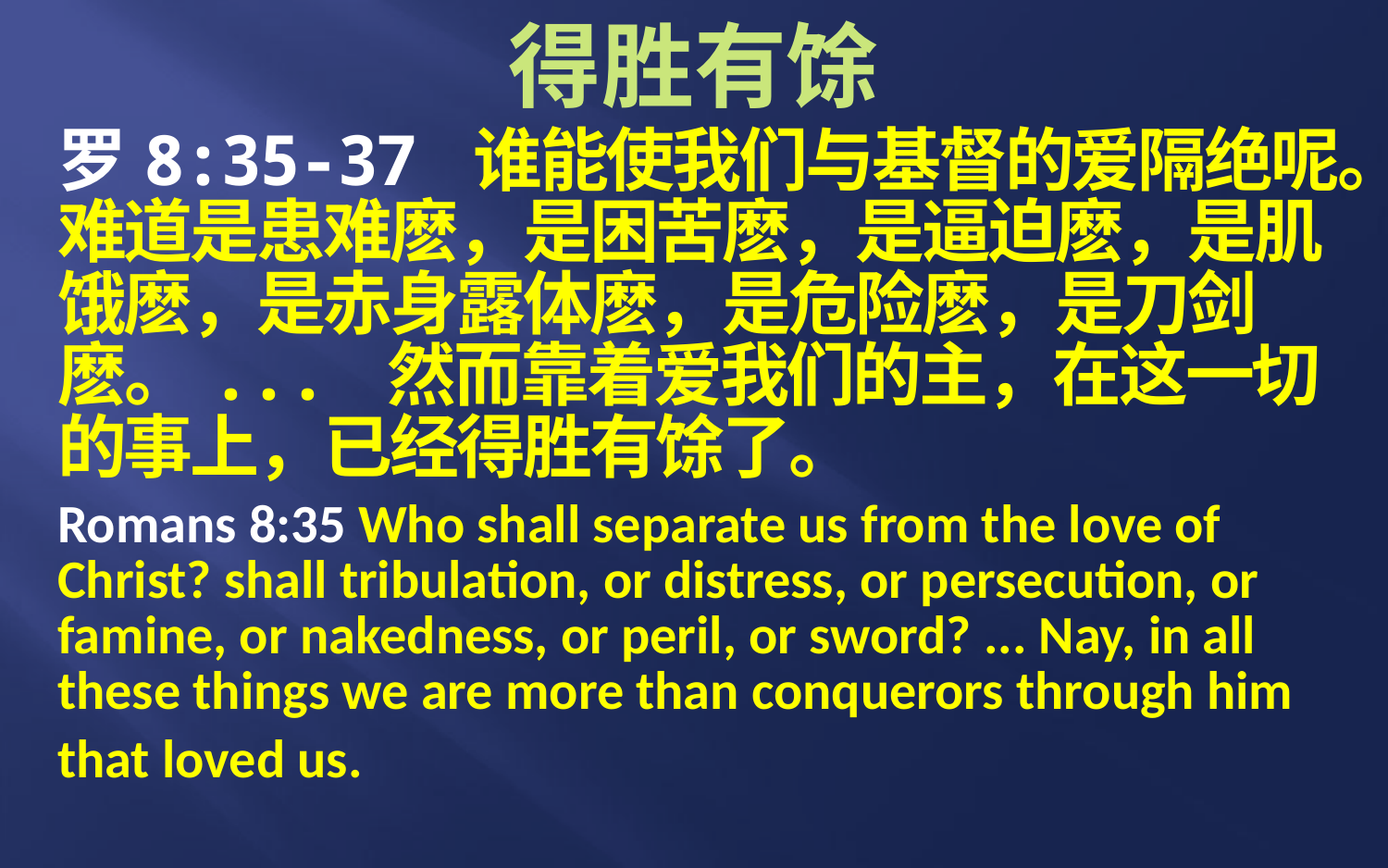

# 得胜有馀
罗8:35-37 谁能使我们与基督的爱隔绝呢。难道是患难麽，是困苦麽，是逼迫麽，是肌饿麽，是赤身露体麽，是危险麽，是刀剑麽。... 然而靠着爱我们的主，在这一切的事上，已经得胜有馀了。
Romans 8:35 Who shall separate us from the love of Christ? shall tribulation, or distress, or persecution, or famine, or nakedness, or peril, or sword? ... Nay, in all these things we are more than conquerors through him that loved us.